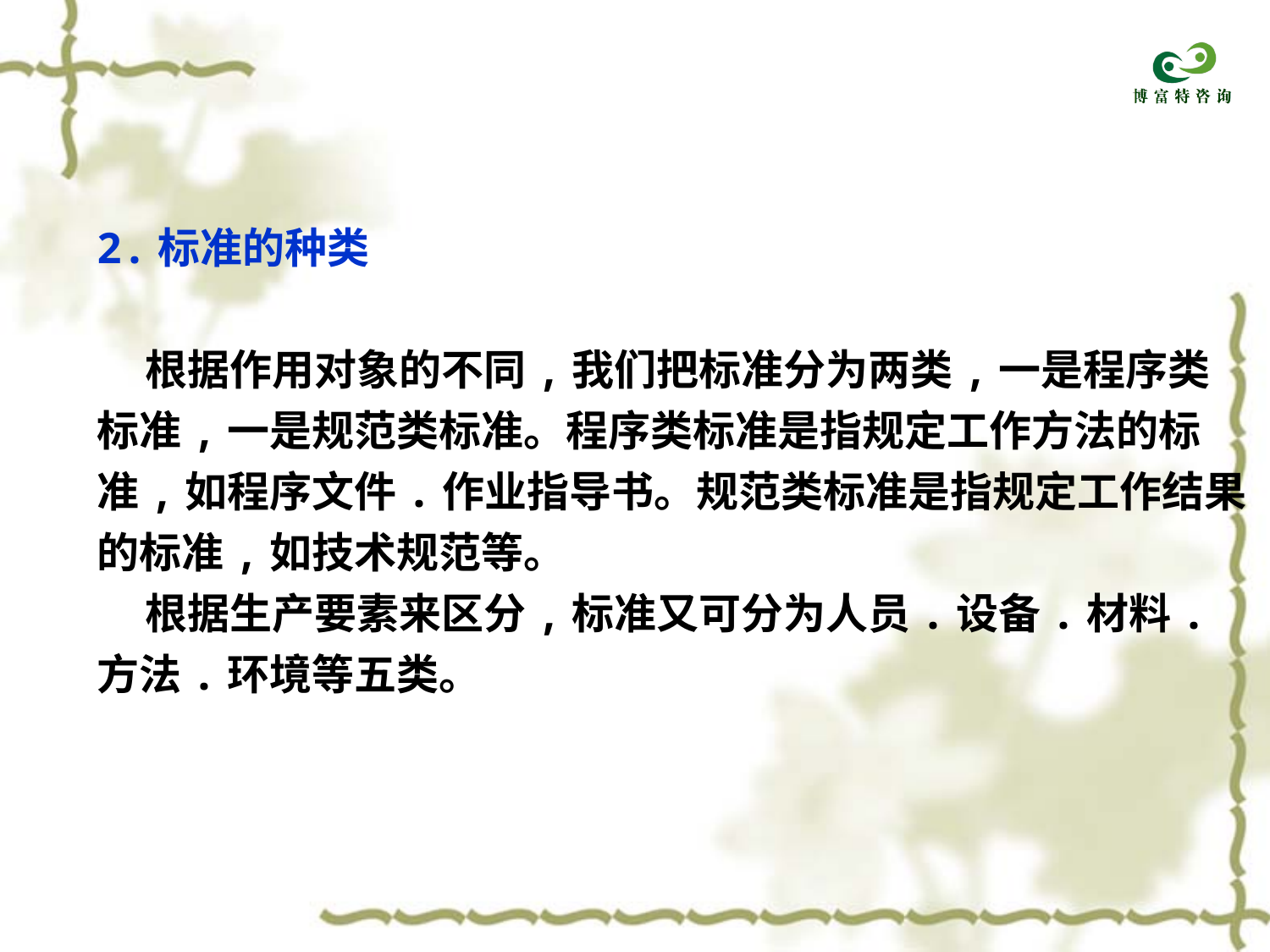

2.标准的种类

    根据作用对象的不同,我们把标准分为两类,一是程序类
标准,一是规范类标准。程序类标准是指规定工作方法的标
准,如程序文件.作业指导书。规范类标准是指规定工作结果
的标准,如技术规范等。
    根据生产要素来区分,标准又可分为人员.设备.材料.
方法.环境等五类。